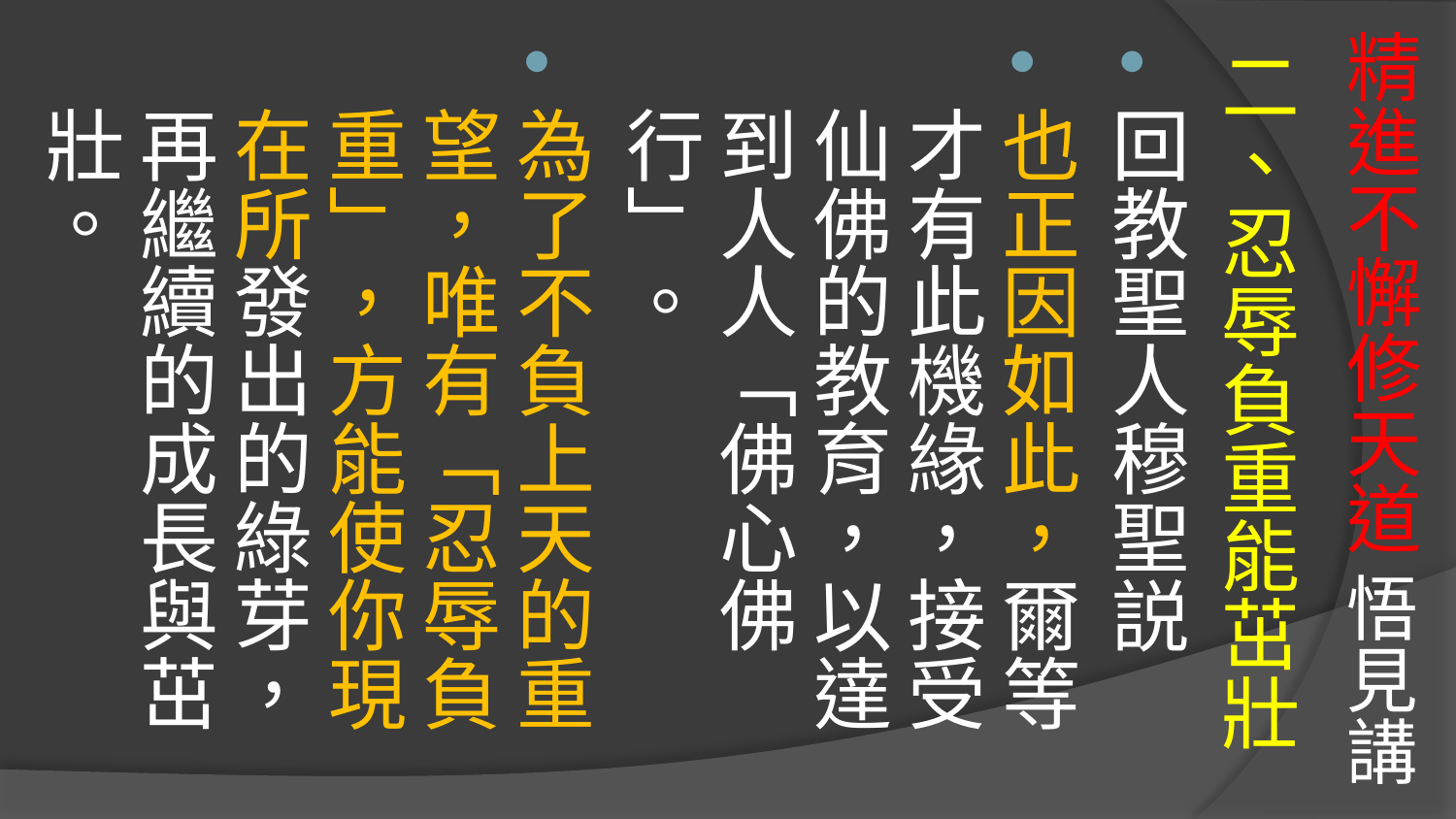

# 精進不懈修天道 悟見講
二、忍辱負重能茁壯
回教聖人穆聖説
也正因如此，爾等才有此機緣，接受仙佛的教育，以達到人人「佛心佛行」。
為了不負上天的重望，唯有「忍辱負重」，方能使你現在所發出的綠芽，再繼續的成長與茁壯。